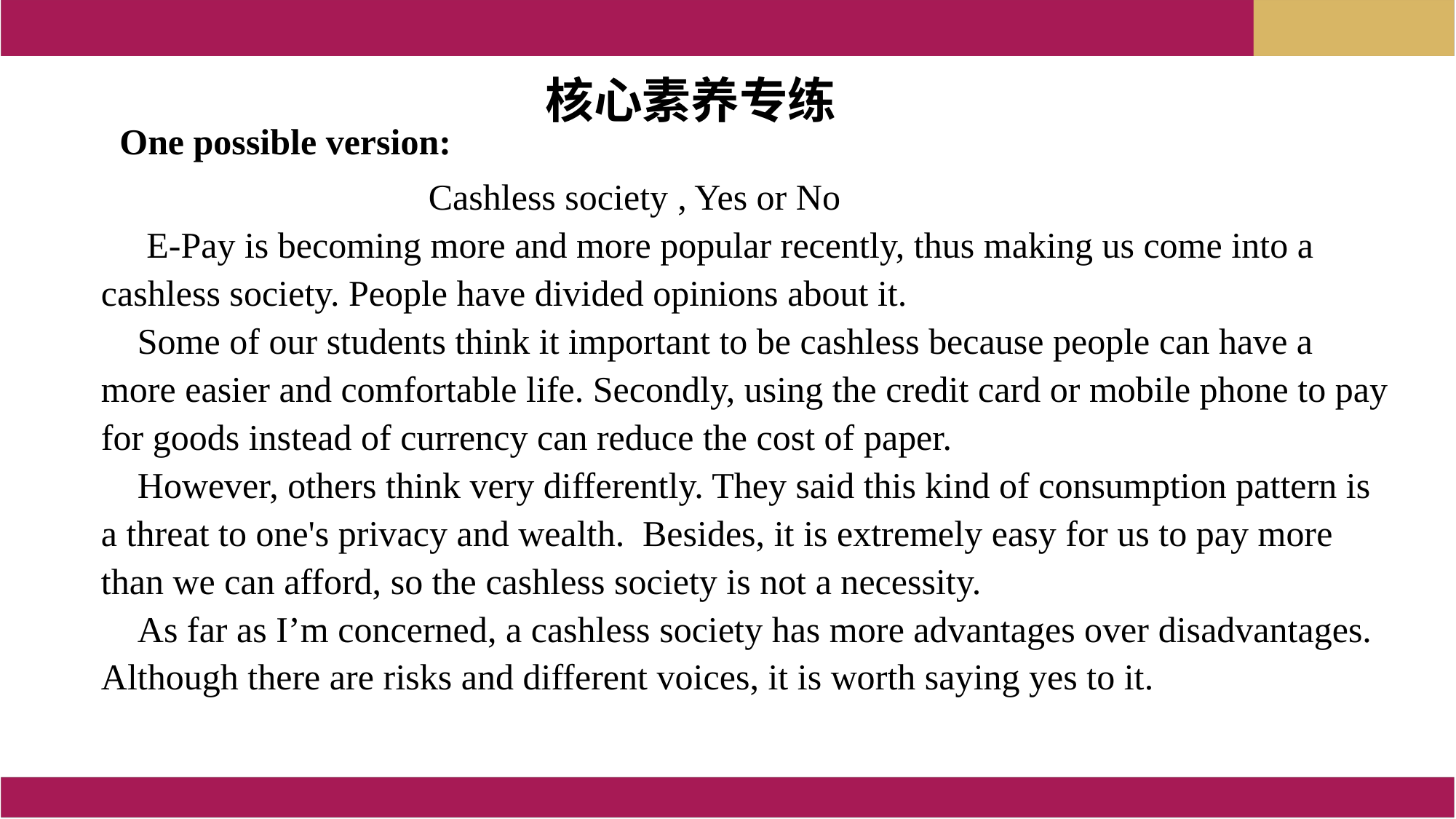

核心素养专练
        One possible version:
                                    Cashless society , Yes or No
     E-Pay is becoming more and more popular recently, thus making us come into a cashless society. People have divided opinions about it.
    Some of our students think it important to be cashless because people can have a more easier and comfortable life. Secondly, using the credit card or mobile phone to pay for goods instead of currency can reduce the cost of paper.
    However, others think very differently. They said this kind of consumption pattern is a threat to one's privacy and wealth.  Besides, it is extremely easy for us to pay more than we can afford, so the cashless society is not a necessity.
    As far as I’m concerned, a cashless society has more advantages over disadvantages. Although there are risks and different voices, it is worth saying yes to it.